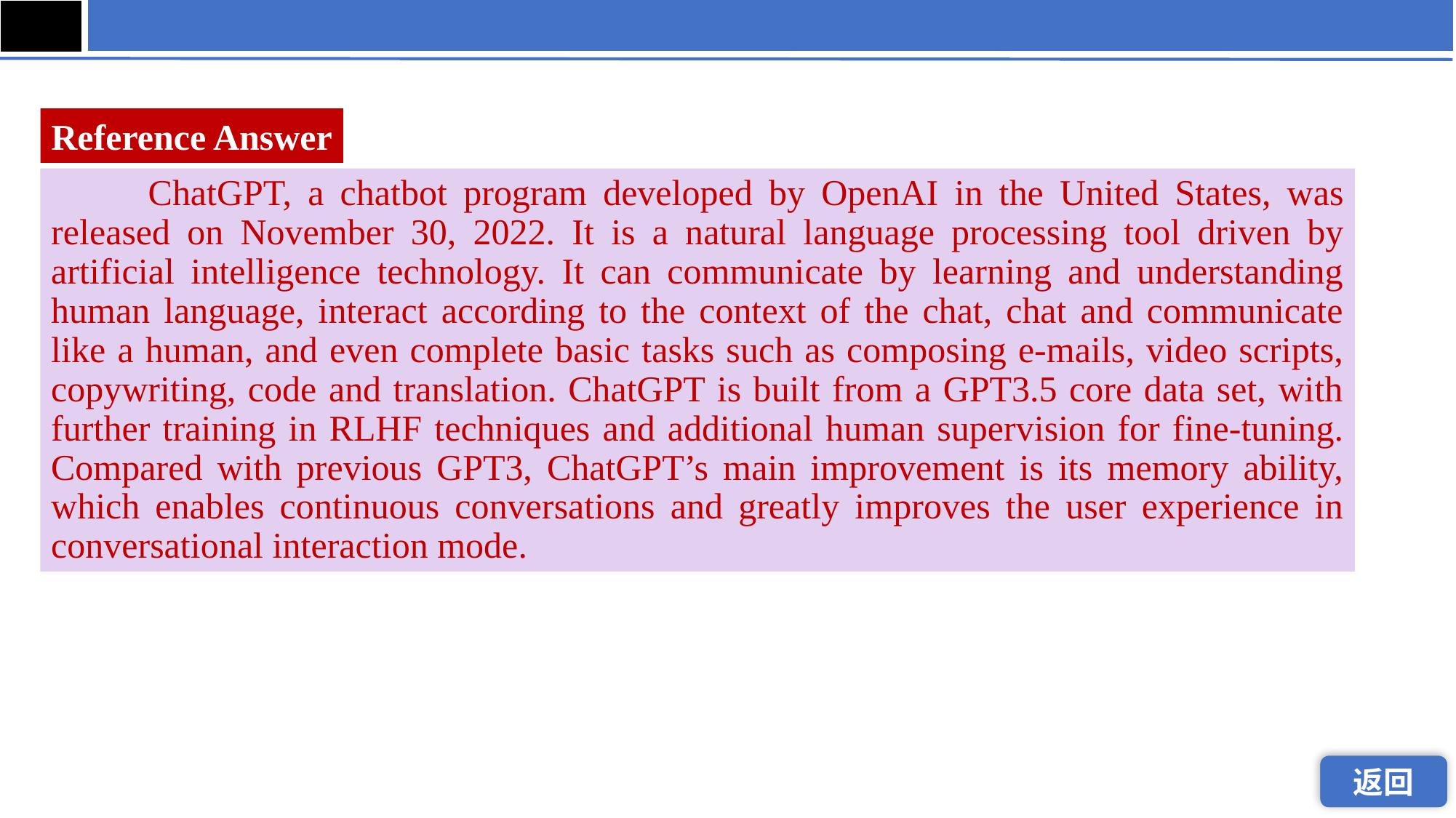

Reference Answer
      ChatGPT, a chatbot program developed by OpenAI in the United States, was released on November 30, 2022. It is a natural language processing tool driven by artificial intelligence technology. It can communicate by learning and understanding human language, interact according to the context of the chat, chat and communicate like a human, and even complete basic tasks such as composing e-mails, video scripts, copywriting, code and translation. ChatGPT is built from a GPT3.5 core data set, with further training in RLHF techniques and additional human supervision for fine-tuning. Compared with previous GPT3, ChatGPT’s main improvement is its memory ability, which enables continuous conversations and greatly improves the user experience in conversational interaction mode.
返回